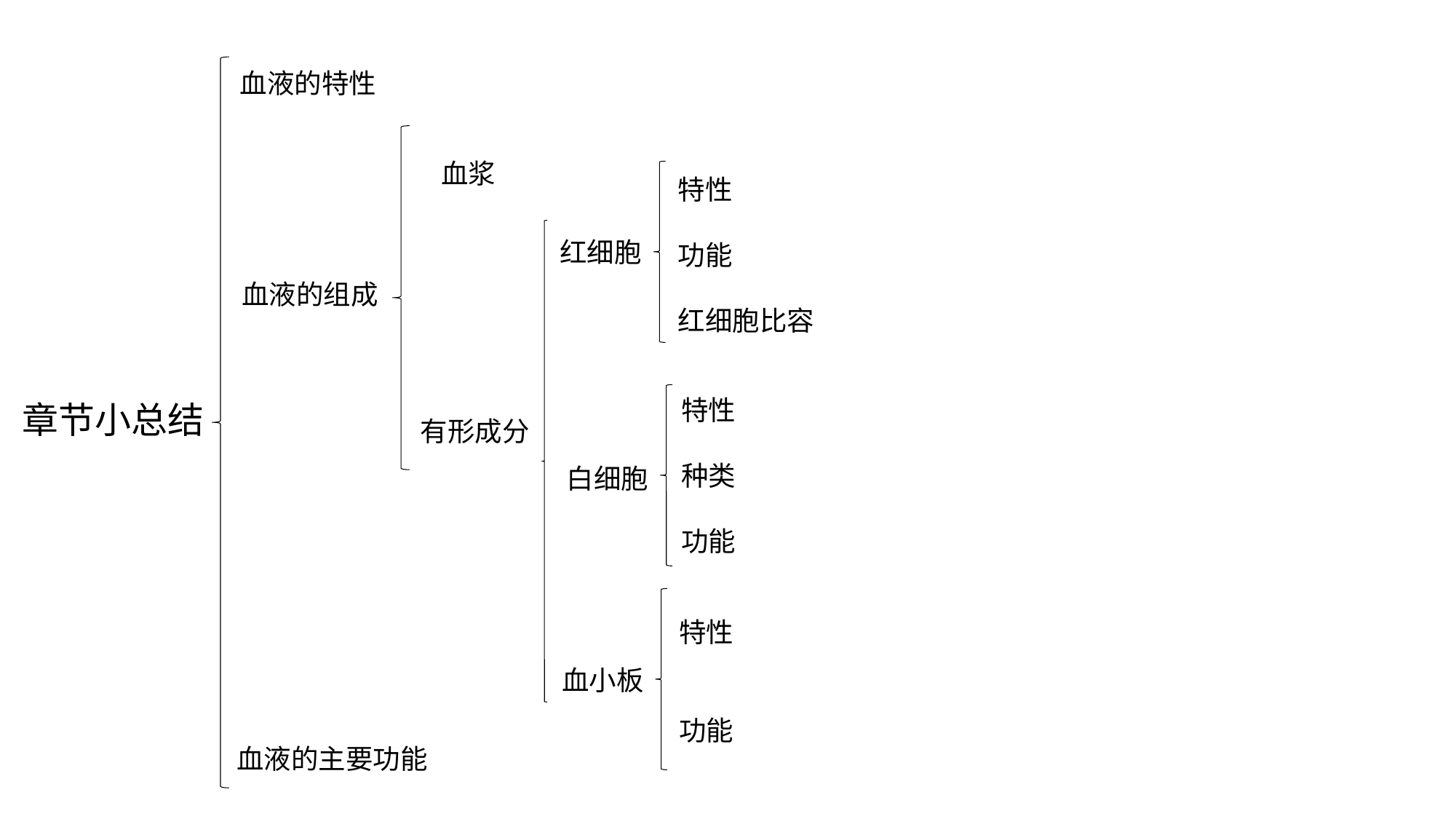

血液的特性

血浆

特性

功能

红细胞比容

红细胞
血液的组成

特性

种类

功能
章节小总结
有形成分
白细胞

特性

功能
血小板
血液的主要功能